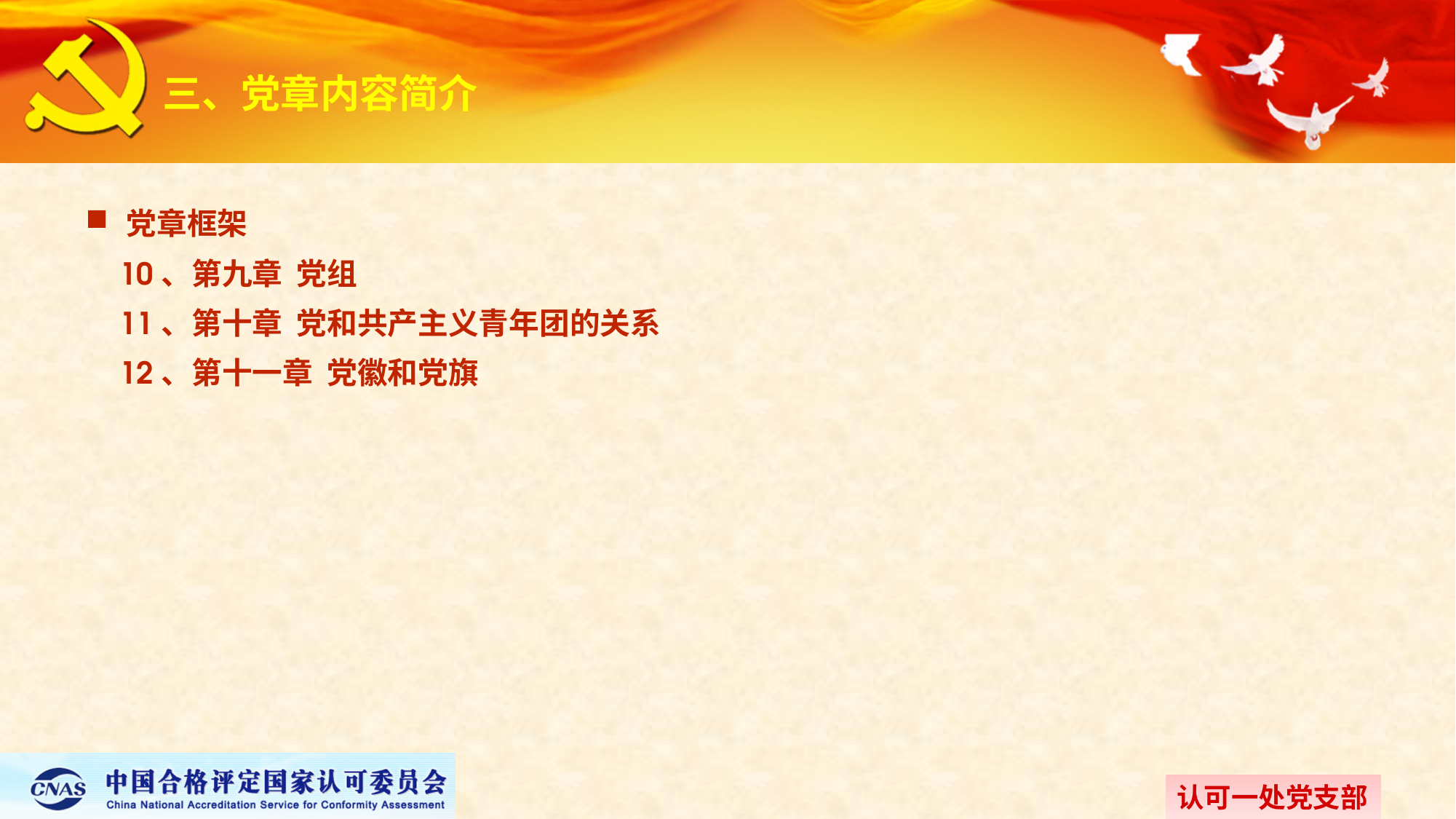

# 三、党章内容简介
党章框架
    10、第九章  党组
    11、第十章  党和共产主义青年团的关系
    12、第十一章  党徽和党旗